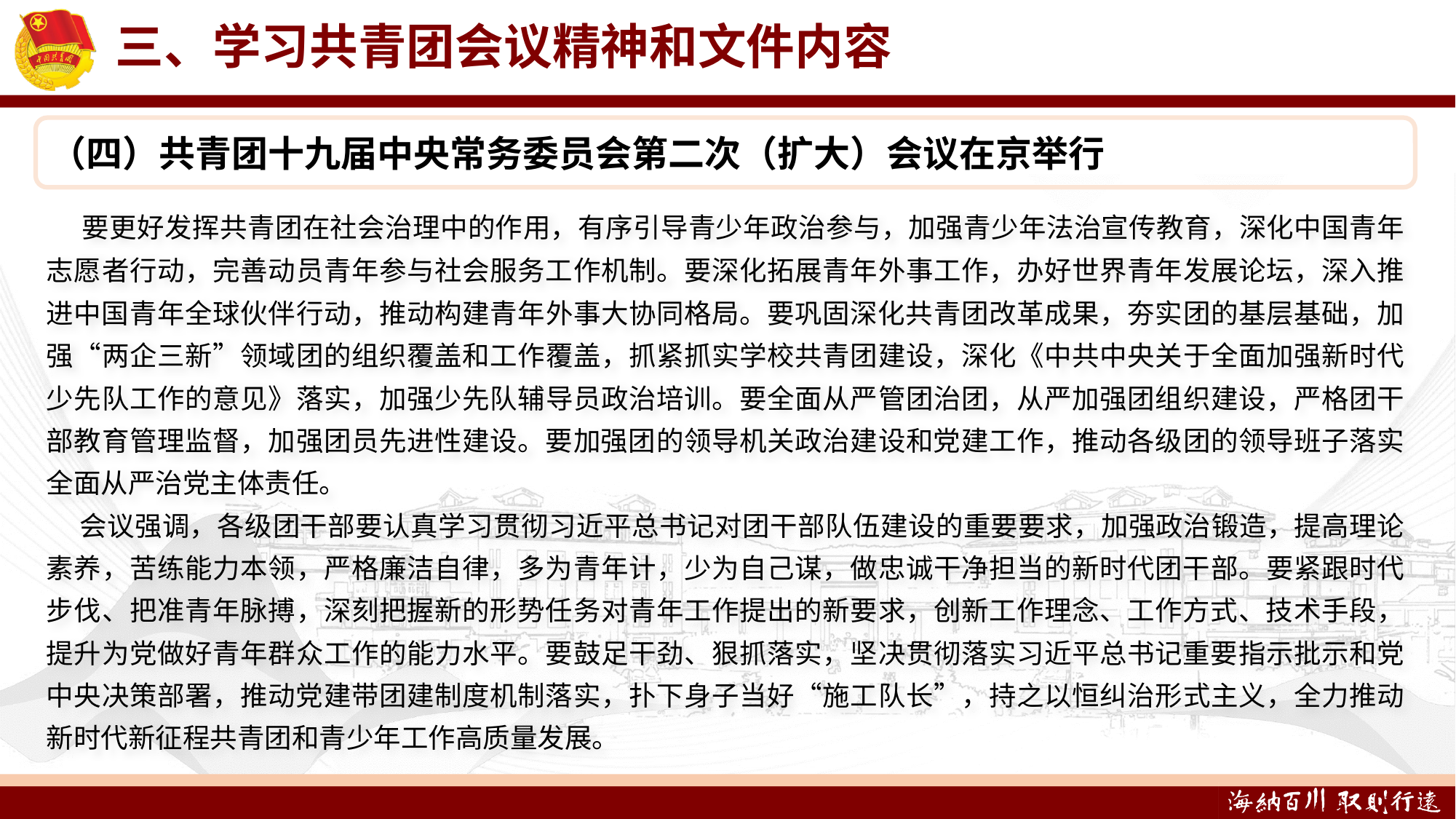

三、学习共青团会议精神和文件内容
（四）共青团十九届中央常务委员会第二次（扩大）会议在京举行
    要更好发挥共青团在社会治理中的作用，有序引导青少年政治参与，加强青少年法治宣传教育，深化中国青年志愿者行动，完善动员青年参与社会服务工作机制。要深化拓展青年外事工作，办好世界青年发展论坛，深入推进中国青年全球伙伴行动，推动构建青年外事大协同格局。要巩固深化共青团改革成果，夯实团的基层基础，加强“两企三新”领域团的组织覆盖和工作覆盖，抓紧抓实学校共青团建设，深化《中共中央关于全面加强新时代少先队工作的意见》落实，加强少先队辅导员政治培训。要全面从严管团治团，从严加强团组织建设，严格团干部教育管理监督，加强团员先进性建设。要加强团的领导机关政治建设和党建工作，推动各级团的领导班子落实全面从严治党主体责任。
    会议强调，各级团干部要认真学习贯彻习近平总书记对团干部队伍建设的重要要求，加强政治锻造，提高理论素养，苦练能力本领，严格廉洁自律，多为青年计，少为自己谋，做忠诚干净担当的新时代团干部。要紧跟时代步伐、把准青年脉搏，深刻把握新的形势任务对青年工作提出的新要求，创新工作理念、工作方式、技术手段，提升为党做好青年群众工作的能力水平。要鼓足干劲、狠抓落实，坚决贯彻落实习近平总书记重要指示批示和党中央决策部署，推动党建带团建制度机制落实，扑下身子当好“施工队长”，持之以恒纠治形式主义，全力推动新时代新征程共青团和青少年工作高质量发展。